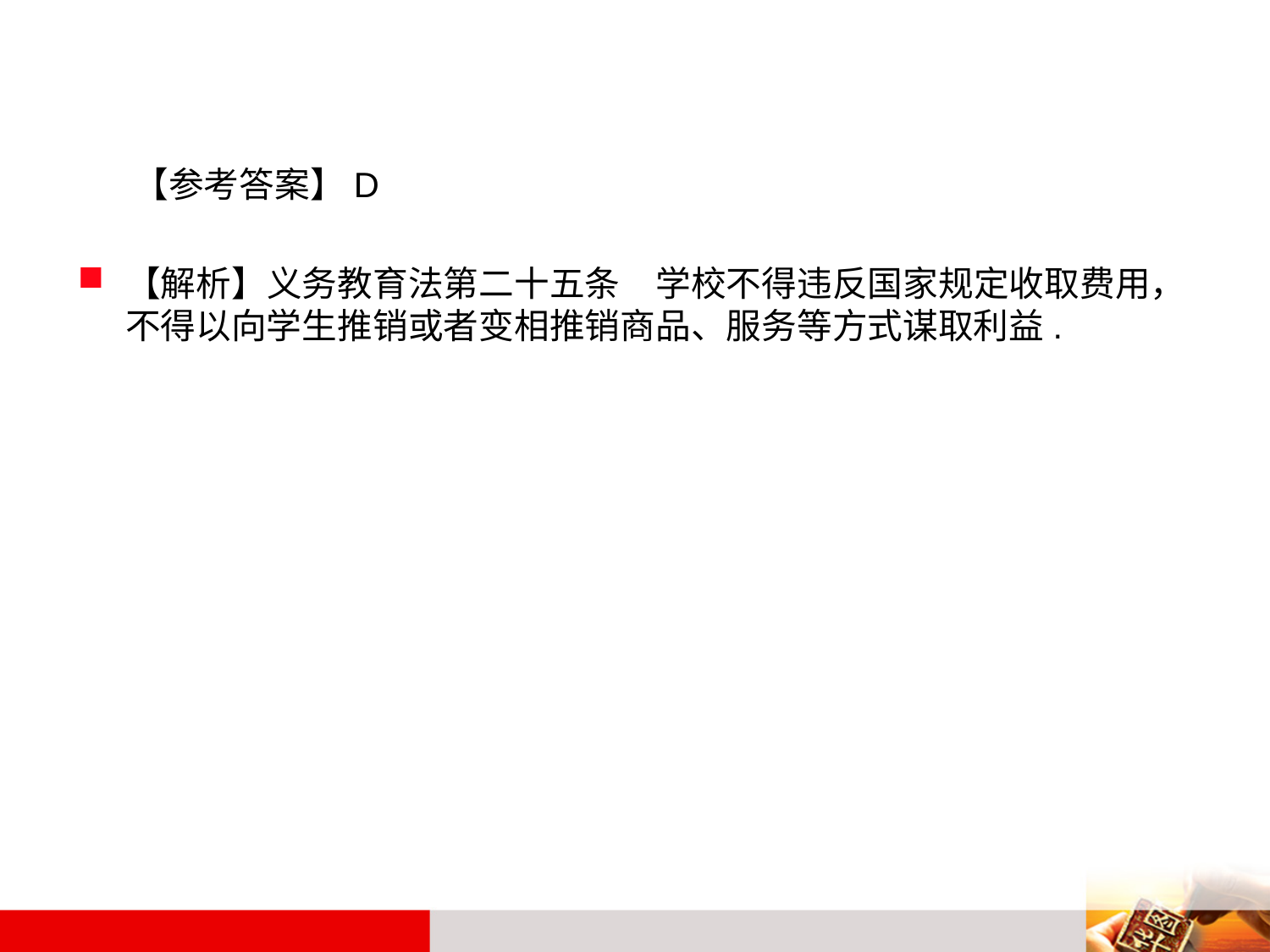

#
      【参考答案】D

【解析】义务教育法第二十五条　学校不得违反国家规定收取费用，不得以向学生推销或者变相推销商品、服务等方式谋取利益.